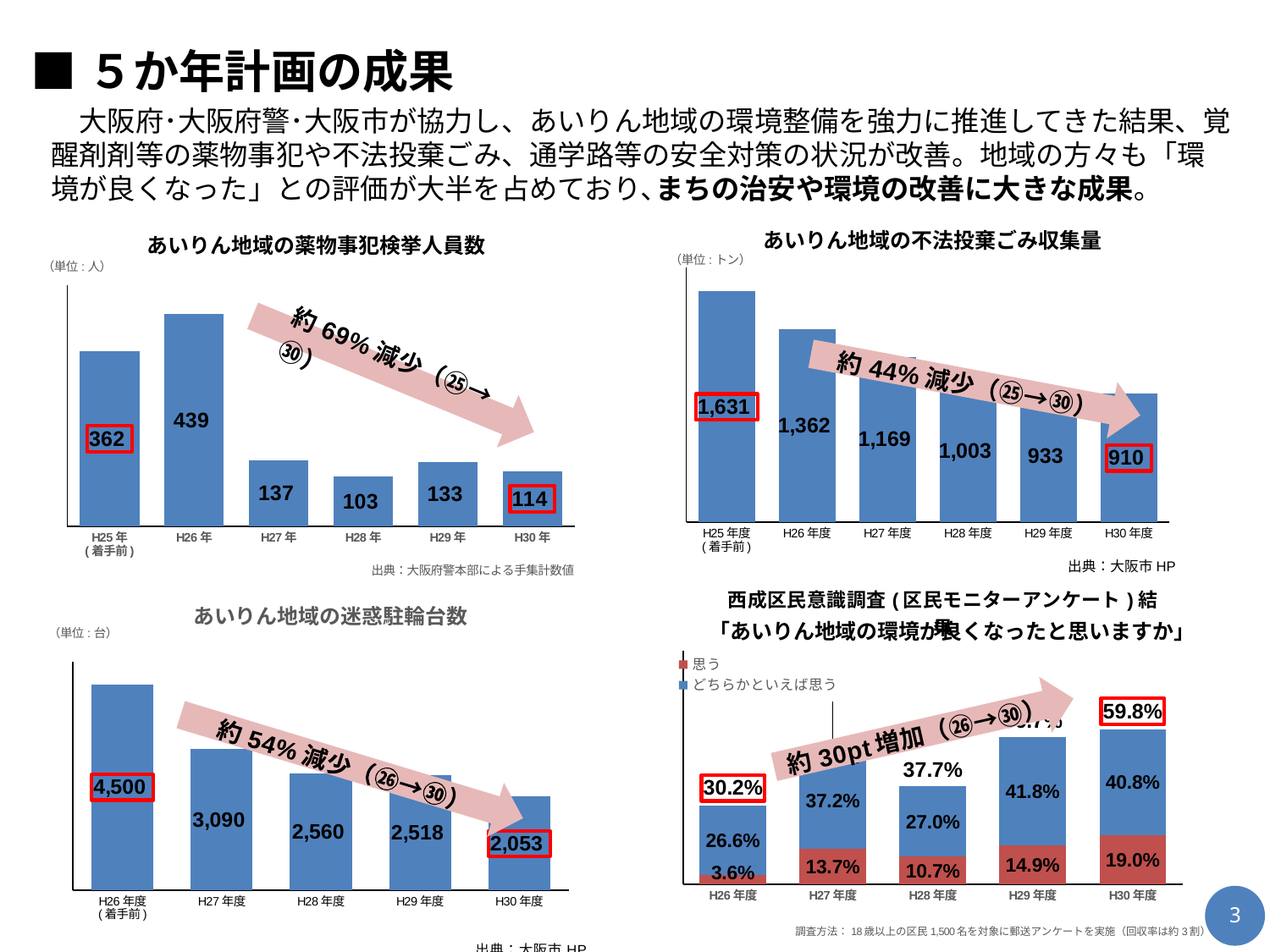

■５か年計画の成果
　大阪府･大阪府警･大阪市が協力し、あいりん地域の環境整備を強力に推進してきた結果、覚醒剤剤等の薬物事犯や不法投棄ごみ、通学路等の安全対策の状況が改善。地域の方々も「環境が良くなった」との評価が大半を占めており､まちの治安や環境の改善に大きな成果｡

### Chart: あいりん地域の不法投棄ごみ収集量

| Category | 不法投棄ごみ収集量 |
|---|---|
| H25年度
(着手前) | 1631.0 |
| H26年度 | 1362.0 |
| H27年度 | 1169.0 |
| H28年度 | 1003.0 |
| H29年度 | 933.0 |
| H30年度 | 910.0 |

### Chart: あいりん地域の薬物事犯検挙人員数

| Category | 検挙人員数 |
|---|---|
| H25年
(着手前) | 362.0 |
| H26年 | 439.0 |
| H27年 | 137.0 |
| H28年 | 103.0 |
| H29年 | 133.0 |
| H30年 | 114.0 |
出典：大阪市HP

### Chart: 西成区民意識調査(区民モニターアンケート)結果

| Category | 思う | どちらかといえば思う | 合計 |
|---|---|---|---|
| H26年度 | 0.036 | 0.266 | 0.302 |
| H27年度 | 0.137 | 0.372 | 0.509 |
| H28年度 | 0.107 | 0.27 | 0.377 |
| H29年度 | 0.149 | 0.418 | 0.567 |
| H30年度 | 0.19 | 0.408 | 0.598 |

[unsupported chart]

3